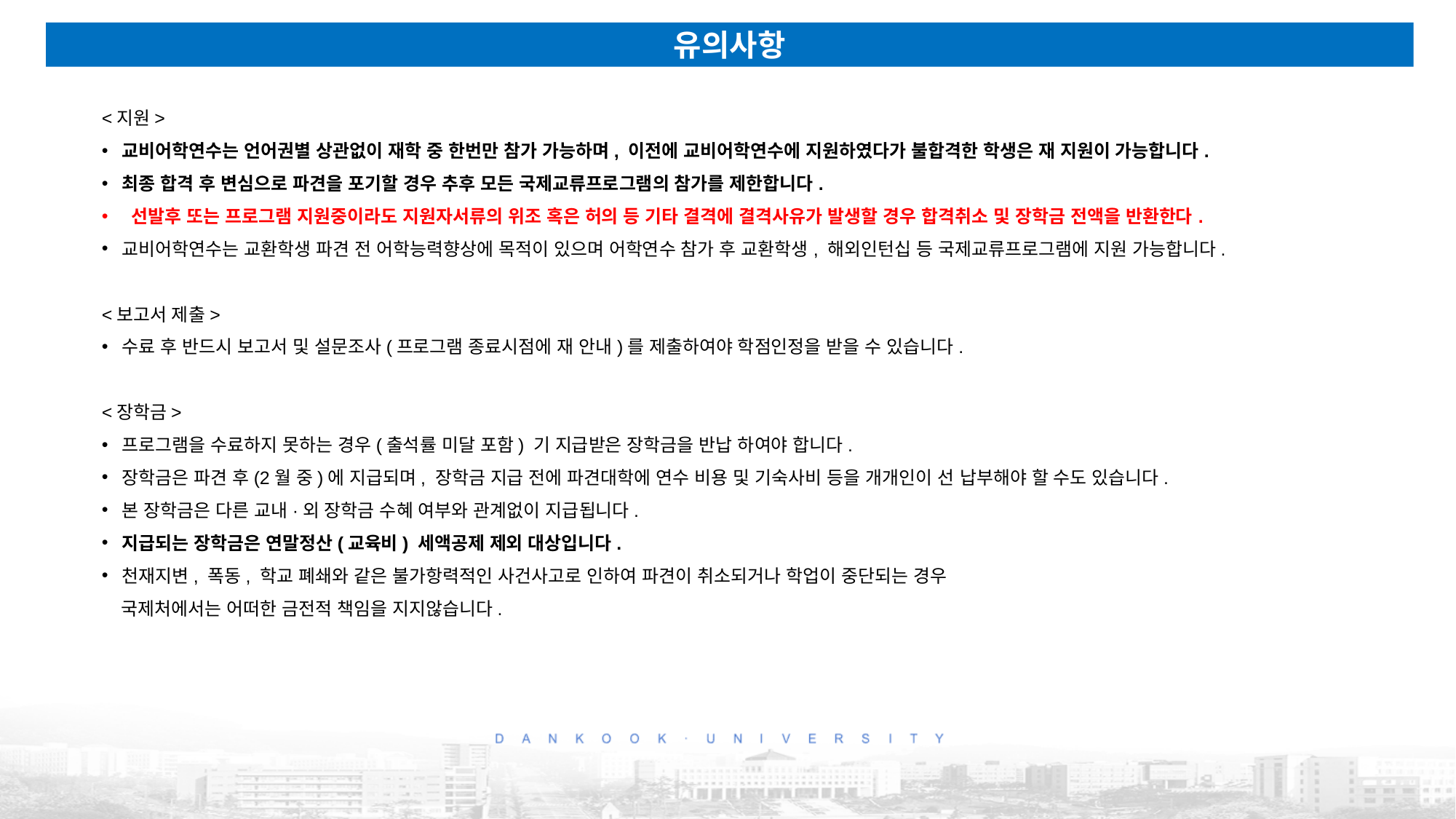

유의사항

<지원>
교비어학연수는 언어권별 상관없이 재학 중 한번만 참가 가능하며, 이전에 교비어학연수에 지원하였다가 불합격한 학생은 재 지원이 가능합니다.
최종 합격 후 변심으로 파견을 포기할 경우 추후 모든 국제교류프로그램의 참가를 제한합니다.
 선발후 또는 프로그램 지원중이라도 지원자서류의 위조 혹은 허의 등 기타 결격에 결격사유가 발생할 경우 합격취소 및 장학금 전액을 반환한다.
교비어학연수는 교환학생 파견 전 어학능력향상에 목적이 있으며 어학연수 참가 후 교환학생, 해외인턴십 등 국제교류프로그램에 지원 가능합니다.

<보고서 제출>
수료 후 반드시 보고서 및 설문조사(프로그램 종료시점에 재 안내)를 제출하여야 학점인정을 받을 수 있습니다.

<장학금>
프로그램을 수료하지 못하는 경우(출석률 미달 포함) 기 지급받은 장학금을 반납 하여야 합니다.
장학금은 파견 후(2월 중)에 지급되며, 장학금 지급 전에 파견대학에 연수 비용 및 기숙사비 등을 개개인이 선 납부해야 할 수도 있습니다.
본 장학금은 다른 교내·외 장학금 수혜 여부와 관계없이 지급됩니다.
지급되는 장학금은 연말정산(교육비) 세액공제 제외 대상입니다.
천재지변, 폭동, 학교 폐쇄와 같은 불가항력적인 사건사고로 인하여 파견이 취소되거나 학업이 중단되는 경우
   국제처에서는 어떠한 금전적 책임을 지지않습니다.